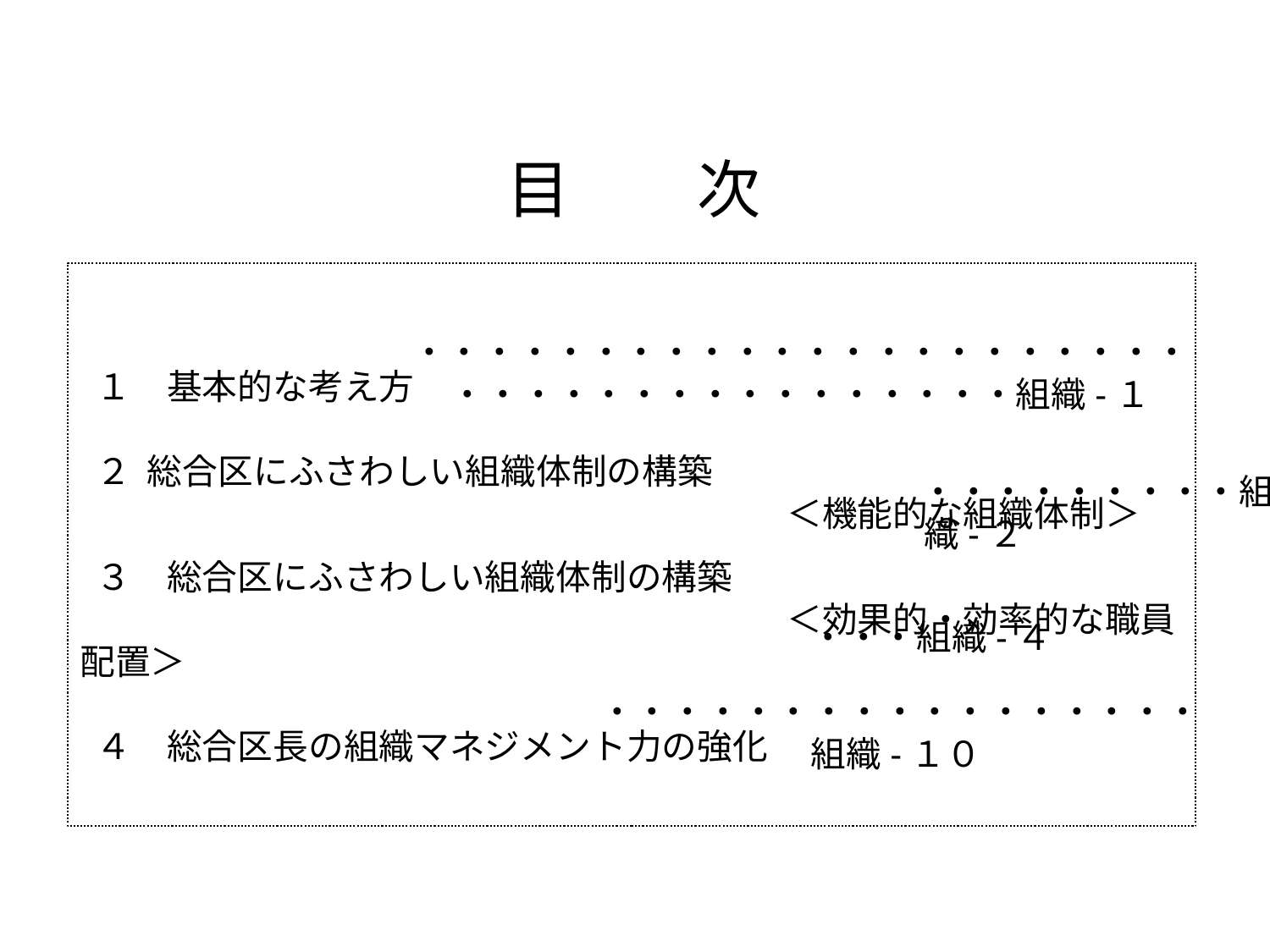

# 目　　次
 １　基本的な考え方
 ２  総合区にふさわしい組織体制の構築
　　　　　　　　　　　　　　　　　　　　＜機能的な組織体制＞
 ３　総合区にふさわしい組織体制の構築
　　　　　　　　　　　　　　　　　　　　＜効果的・効率的な職員配置＞
 ４　総合区長の組織マネジメント力の強化
・・・・・・・・・・・・・・・・・・・・・・・・・・・・・・・・・・・・・・組織-１
　　　　　　　・・・・・・・・・組織-２
　　　　　　　　　　　　　　　 ・・・組織-４
　　　　　  ・・・・・・・・・・・・・・・・・組織-１０